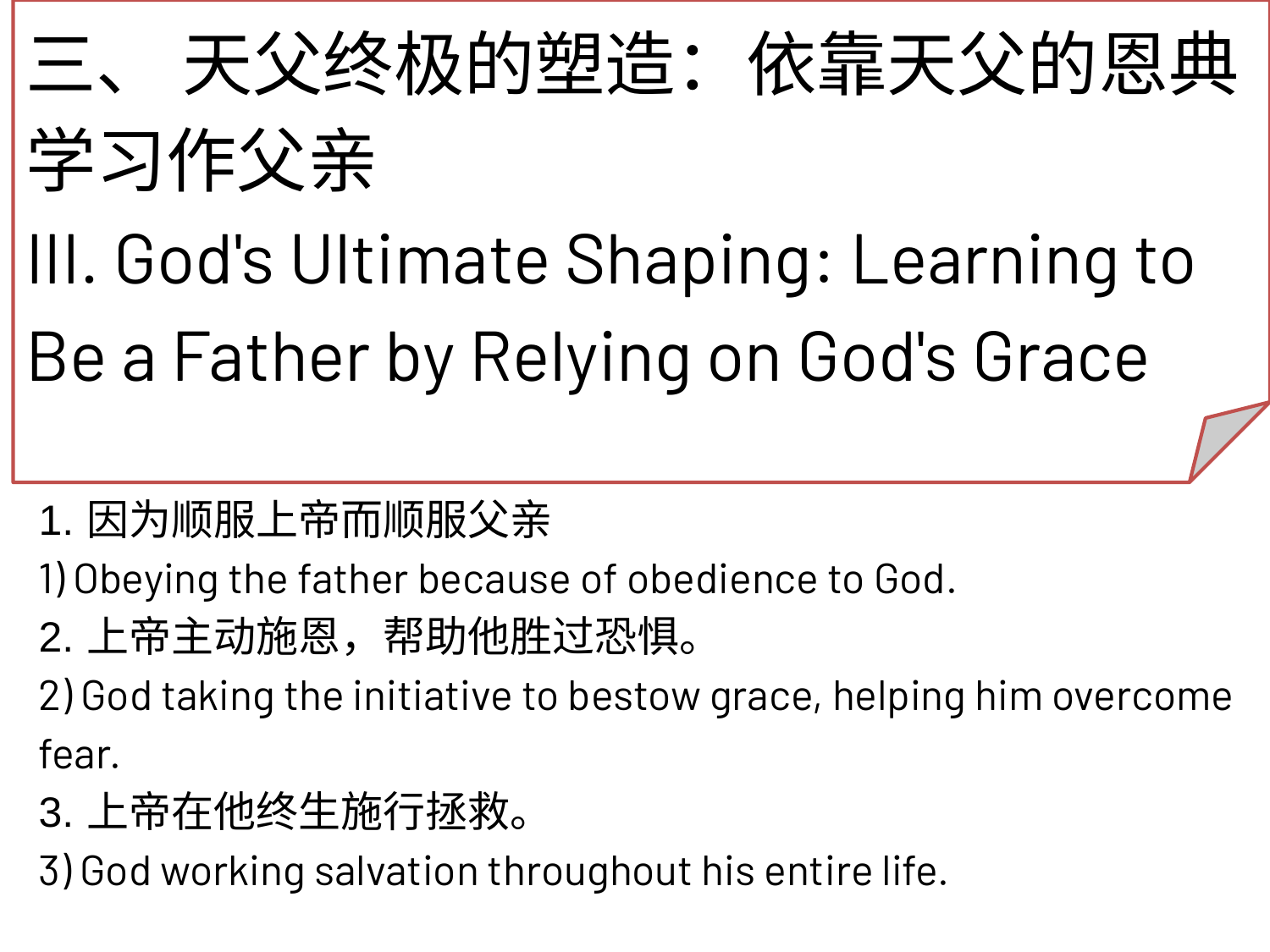

三、 天父终极的塑造：依靠天父的恩典学习作父亲
III. God's Ultimate Shaping: Learning to Be a Father by Relying on God's Grace
因为顺服上帝而顺服父亲
1) Obeying the father because of obedience to God.
上帝主动施恩，帮助他胜过恐惧。
2) God taking the initiative to bestow grace, helping him overcome fear.
上帝在他终生施行拯救。
3) God working salvation throughout his entire life.